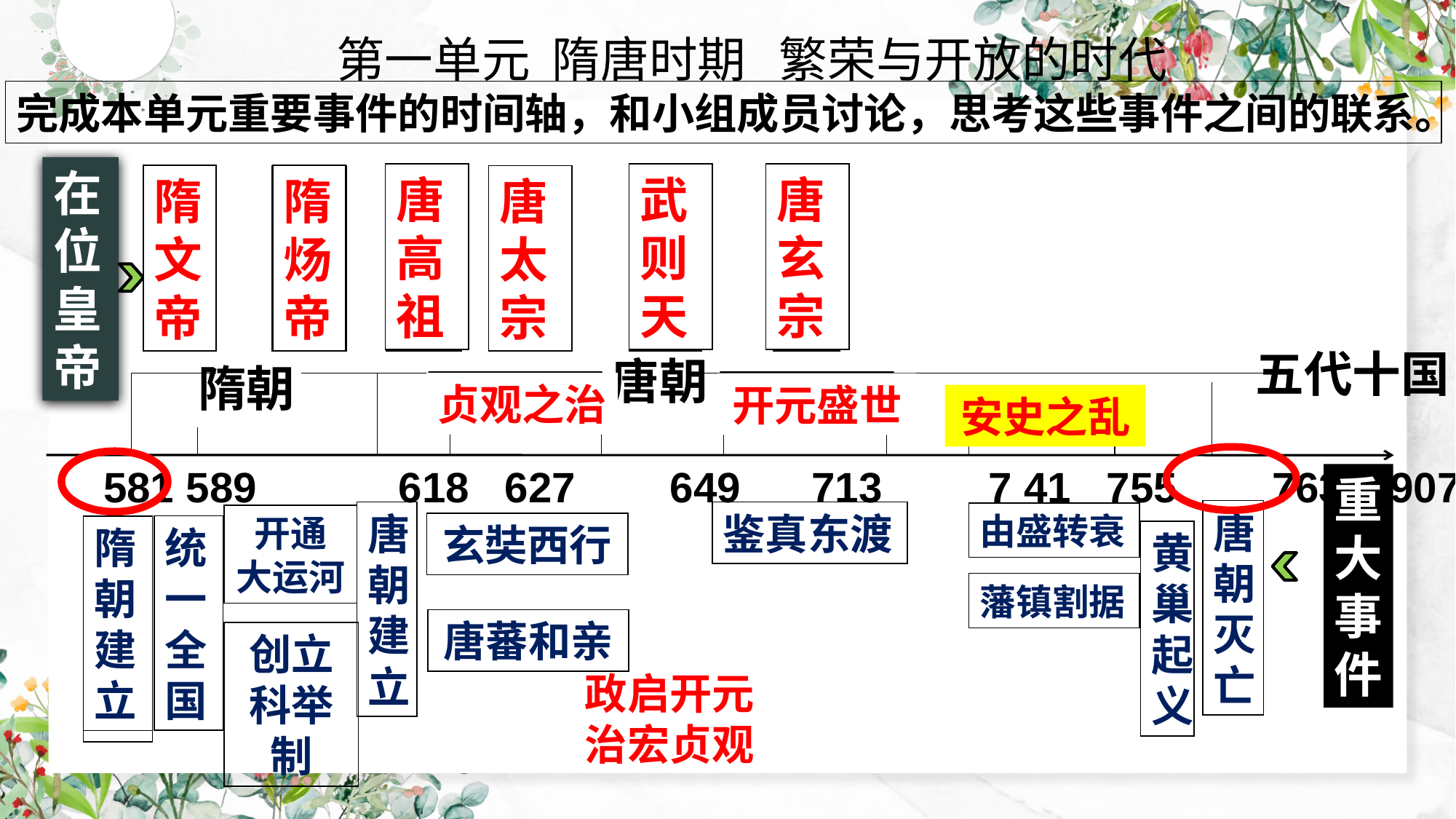

第一单元  隋唐时期   繁荣与开放的时代
完成本单元重要事件的时间轴，和小组成员讨论，思考这些事件之间的联系。
在
位
皇
帝
唐高祖
武则天
唐玄宗
隋
文
帝
隋炀
帝

①

②

③

④

唐太宗

⑤

⑥

五代十国
唐朝
隋朝
贞观之治
⑨
⑩
开元盛世
安史之乱

       581 589            618   627        649      713         7 41   755        763    907年
重
大
事
件
唐朝灭亡
鉴真东渡
唐朝建立
由盛转衰
开通
大运河
玄奘西行

⑧

统一全国
隋朝建立
黄巢起
义

⑦

藩镇割据
唐蕃和亲
创立
科举制
政启开元
治宏贞观